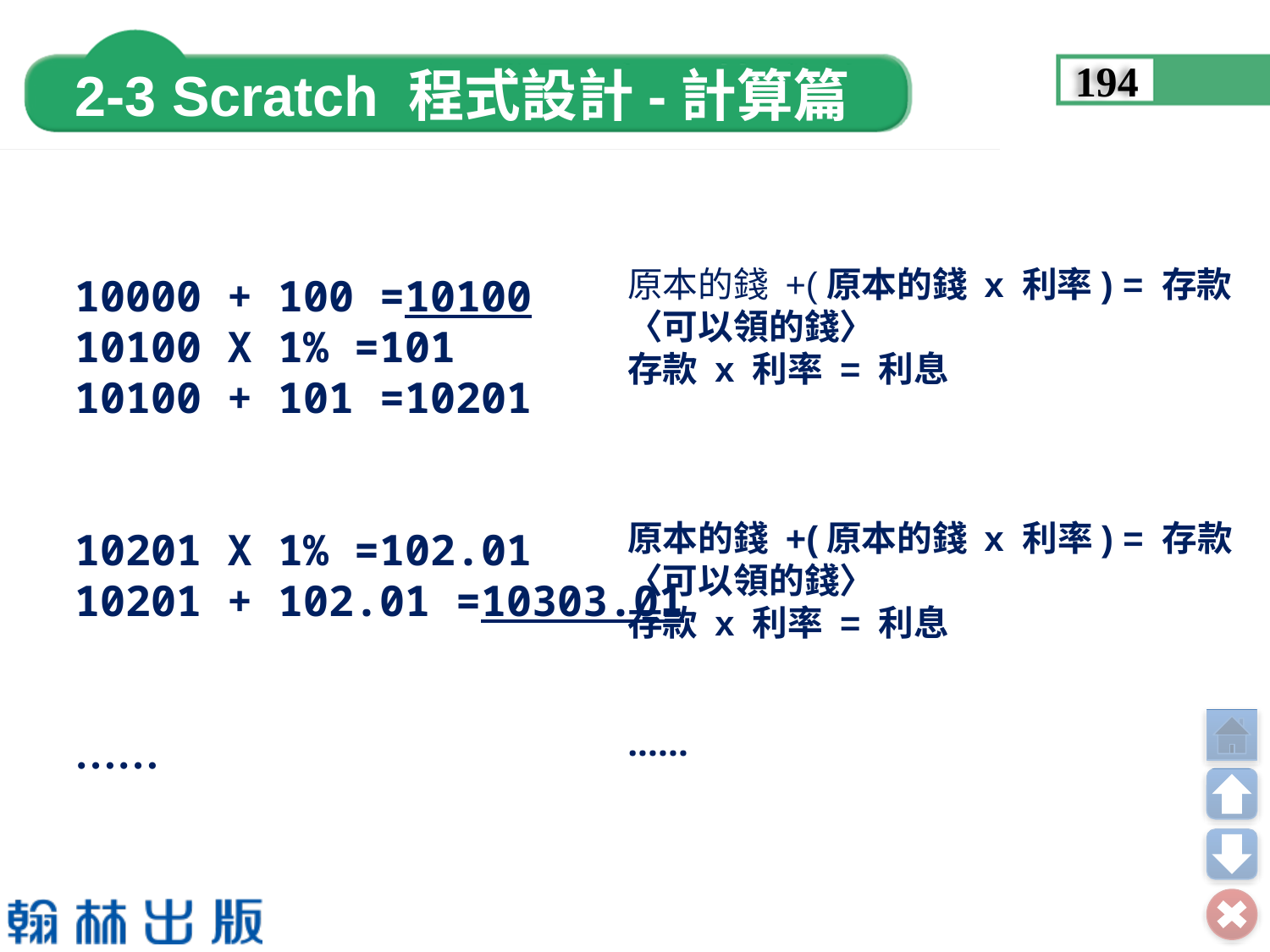

194

10000 + 100 =10100
10100 X 1% =101
10100 + 101 =10201

10201 X 1% =102.01
10201 + 102.01 =10303.01

……

原本的錢 +(原本的錢 x 利率) = 存款〈可以領的錢〉
存款 x 利率 = 利息

原本的錢 +(原本的錢 x 利率) = 存款〈可以領的錢〉
存款 x 利率 = 利息

‧‧‧‧‧‧